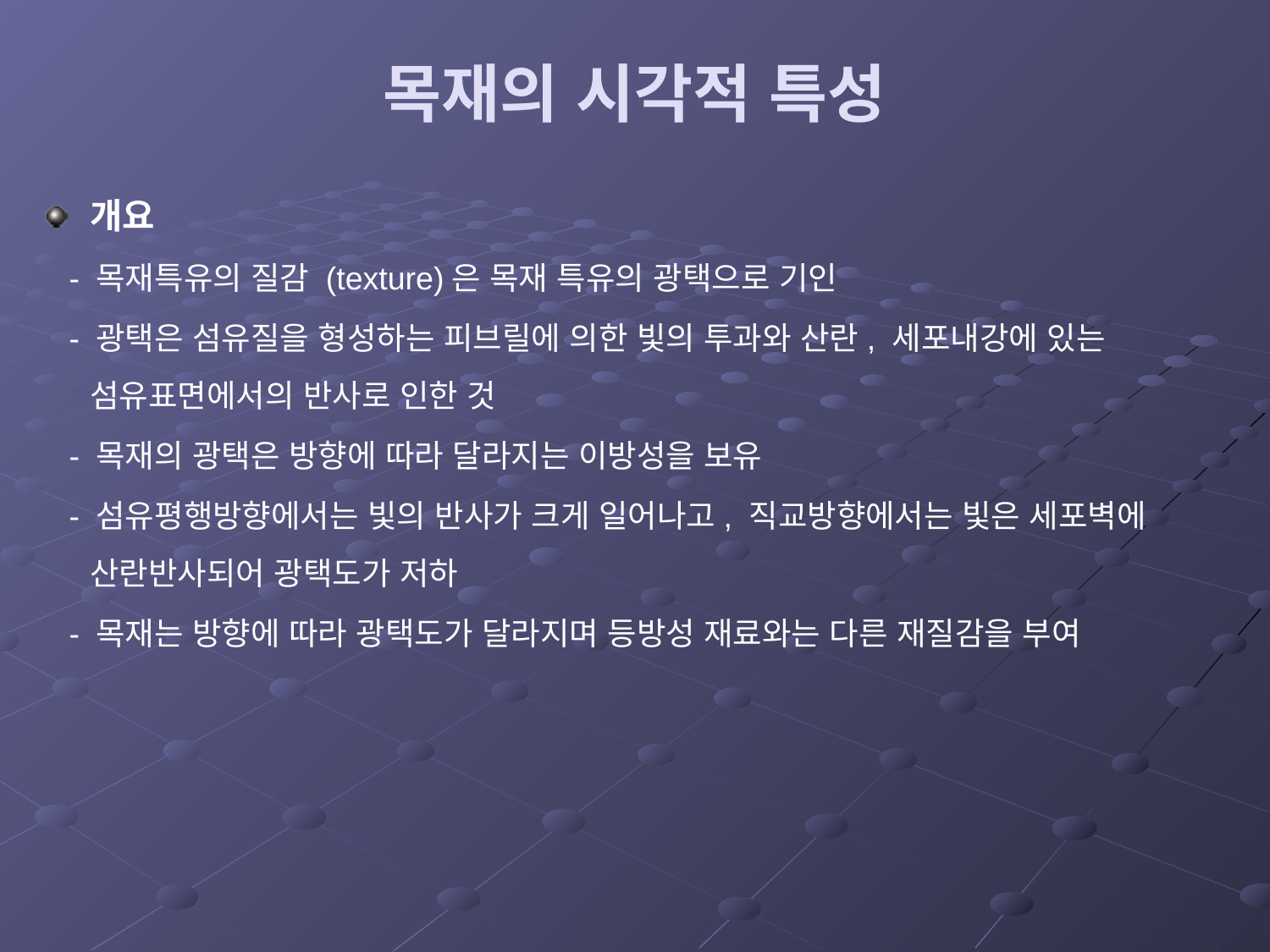

# 목재의 시각적 특성
개요
   - 목재특유의 질감 (texture)은 목재 특유의 광택으로 기인
   - 광택은 섬유질을 형성하는 피브릴에 의한 빛의 투과와 산란, 세포내강에 있는 섬유표면에서의 반사로 인한 것
   - 목재의 광택은 방향에 따라 달라지는 이방성을 보유
   - 섬유평행방향에서는 빛의 반사가 크게 일어나고, 직교방향에서는 빛은 세포벽에 산란반사되어 광택도가 저하
   - 목재는 방향에 따라 광택도가 달라지며 등방성 재료와는 다른 재질감을 부여